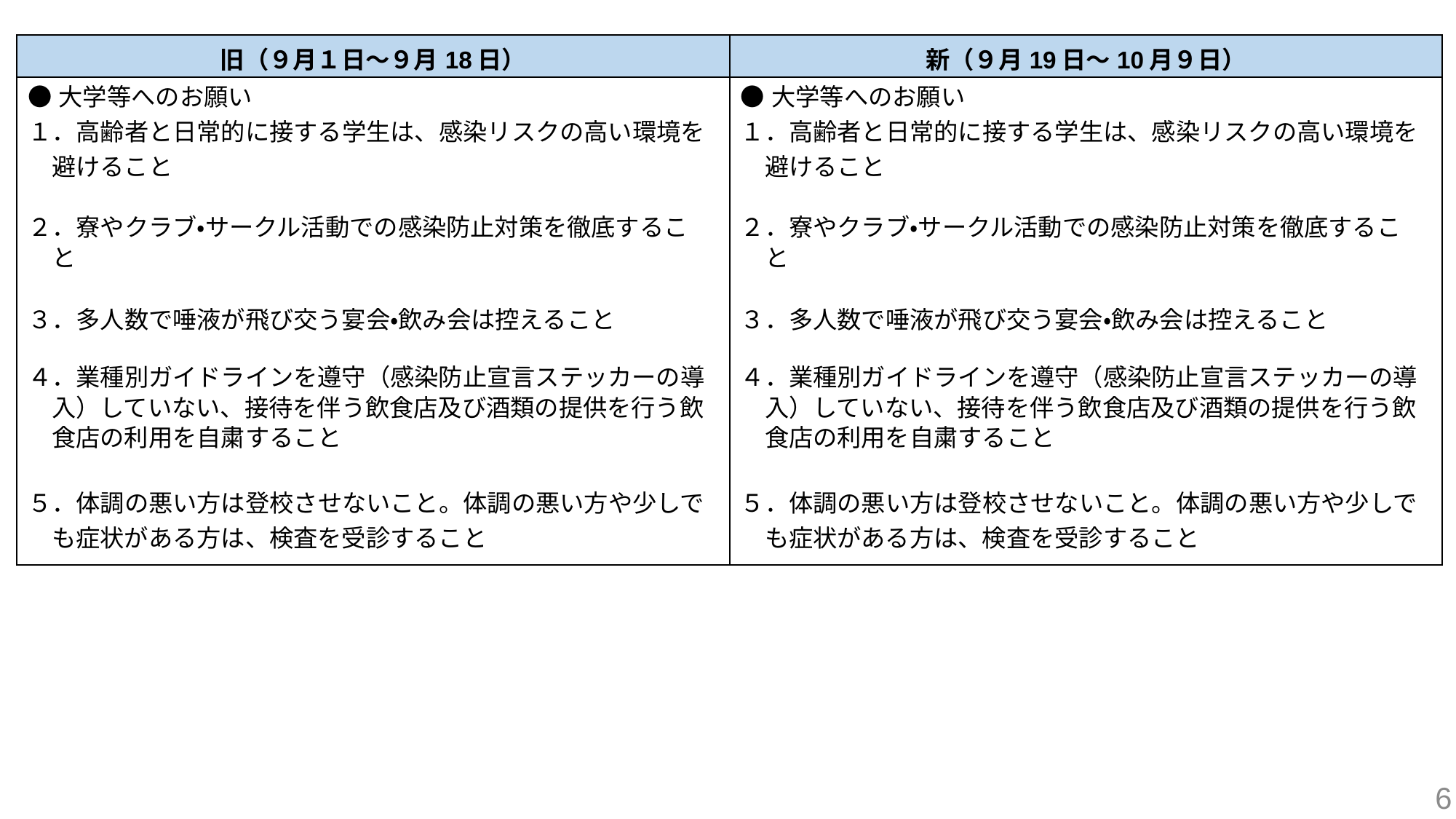

| 旧（９月１日～９月18日） | 新（９月19日～10月９日） |
| --- | --- |
| ●大学等へのお願い １．高齢者と日常的に接する学生は、感染リスクの高い環境を 　避けること ２．寮やクラブ・サークル活動での感染防止対策を徹底するこ 　と ３．多人数で唾液が飛び交う宴会・飲み会は控えること ４．業種別ガイドラインを遵守（感染防止宣言ステッカーの導 　入）していない、接待を伴う飲食店及び酒類の提供を行う飲 　食店の利用を自粛すること ５．体調の悪い方は登校させないこと。体調の悪い方や少しで 　も症状がある方は、検査を受診すること | ●大学等へのお願い １．高齢者と日常的に接する学生は、感染リスクの高い環境を 　避けること ２．寮やクラブ・サークル活動での感染防止対策を徹底するこ 　と ３．多人数で唾液が飛び交う宴会・飲み会は控えること ４．業種別ガイドラインを遵守（感染防止宣言ステッカーの導 　入）していない、接待を伴う飲食店及び酒類の提供を行う飲 　食店の利用を自粛すること ５．体調の悪い方は登校させないこと。体調の悪い方や少しで 　も症状がある方は、検査を受診すること |

6